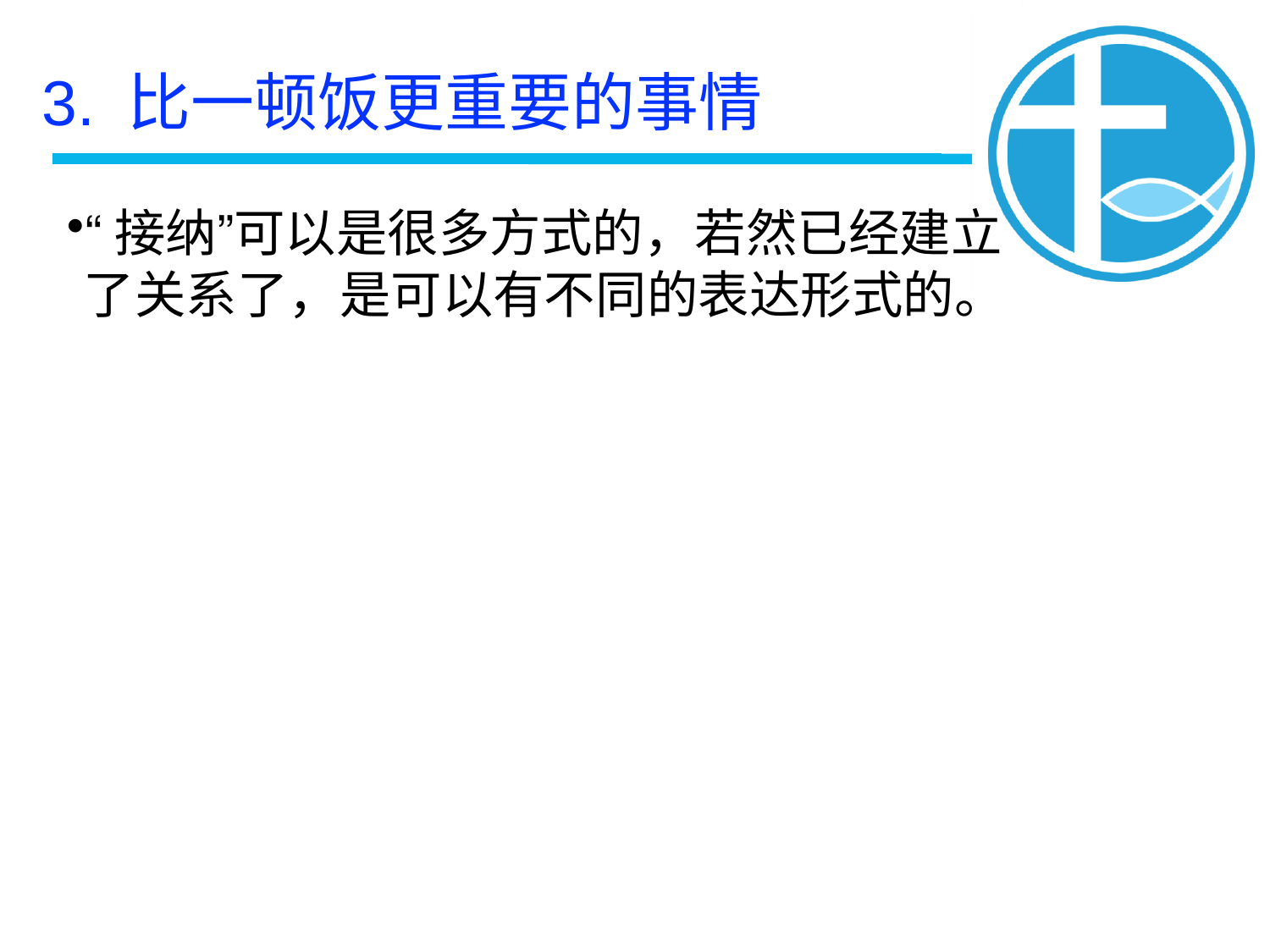

3. 比一顿饭更重要的事情
“接纳”可以是很多方式的，若然已经建立了关系了，是可以有不同的表达形式的。